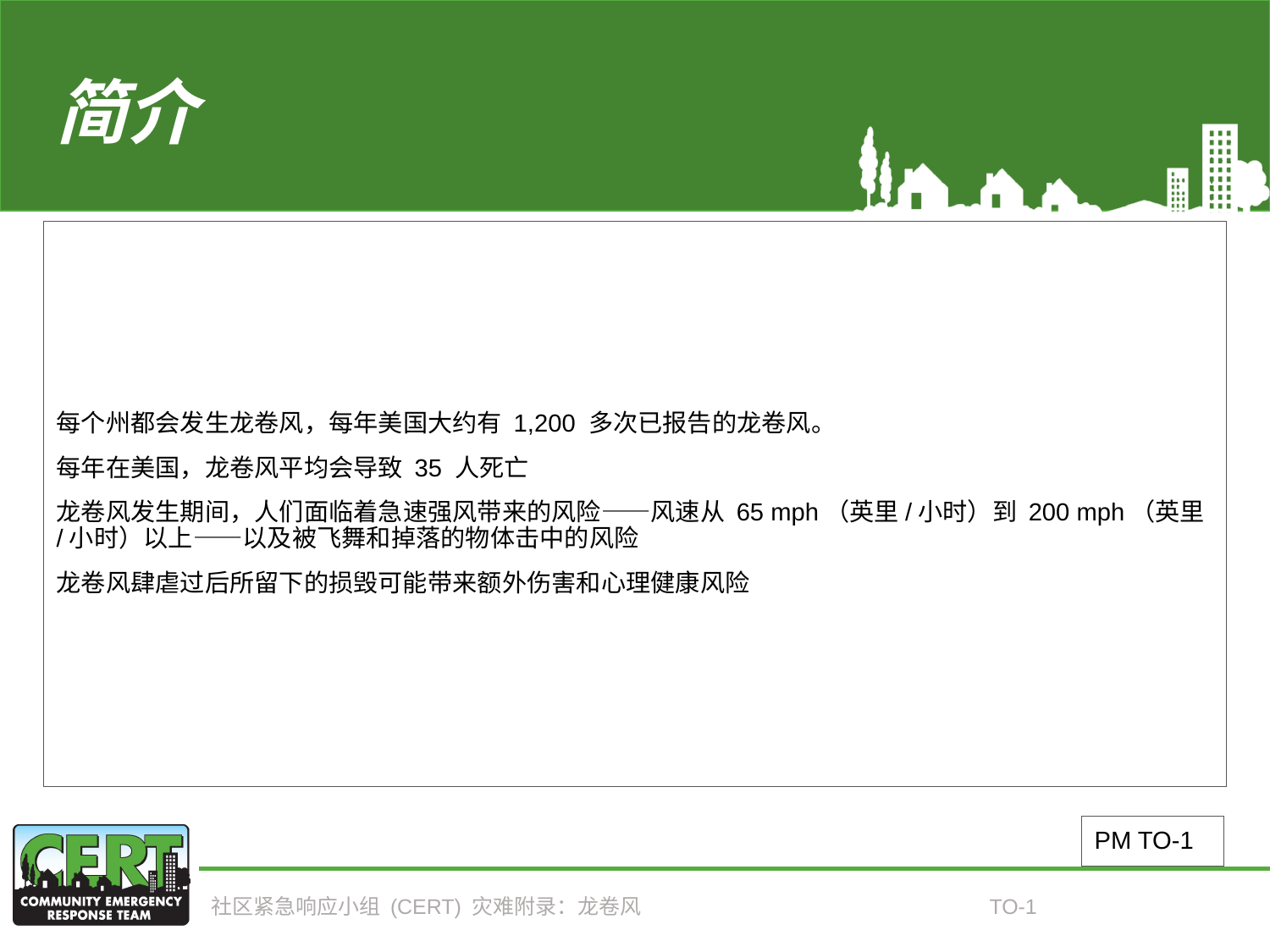

# 简介
每个州都会发生龙卷风，每年美国大约有 1,200 多次已报告的龙卷风。
每年在美国，龙卷风平均会导致 35 人死亡
龙卷风发生期间，人们面临着急速强风带来的风险——风速从 65 mph（英里/小时）到 200 mph（英里/小时）以上——以及被飞舞和掉落的物体击中的风险
龙卷风肆虐过后所留下的损毁可能带来额外伤害和心理健康风险
PM TO-1
社区紧急响应小组 (CERT) 灾难附录：龙卷风
TO-1